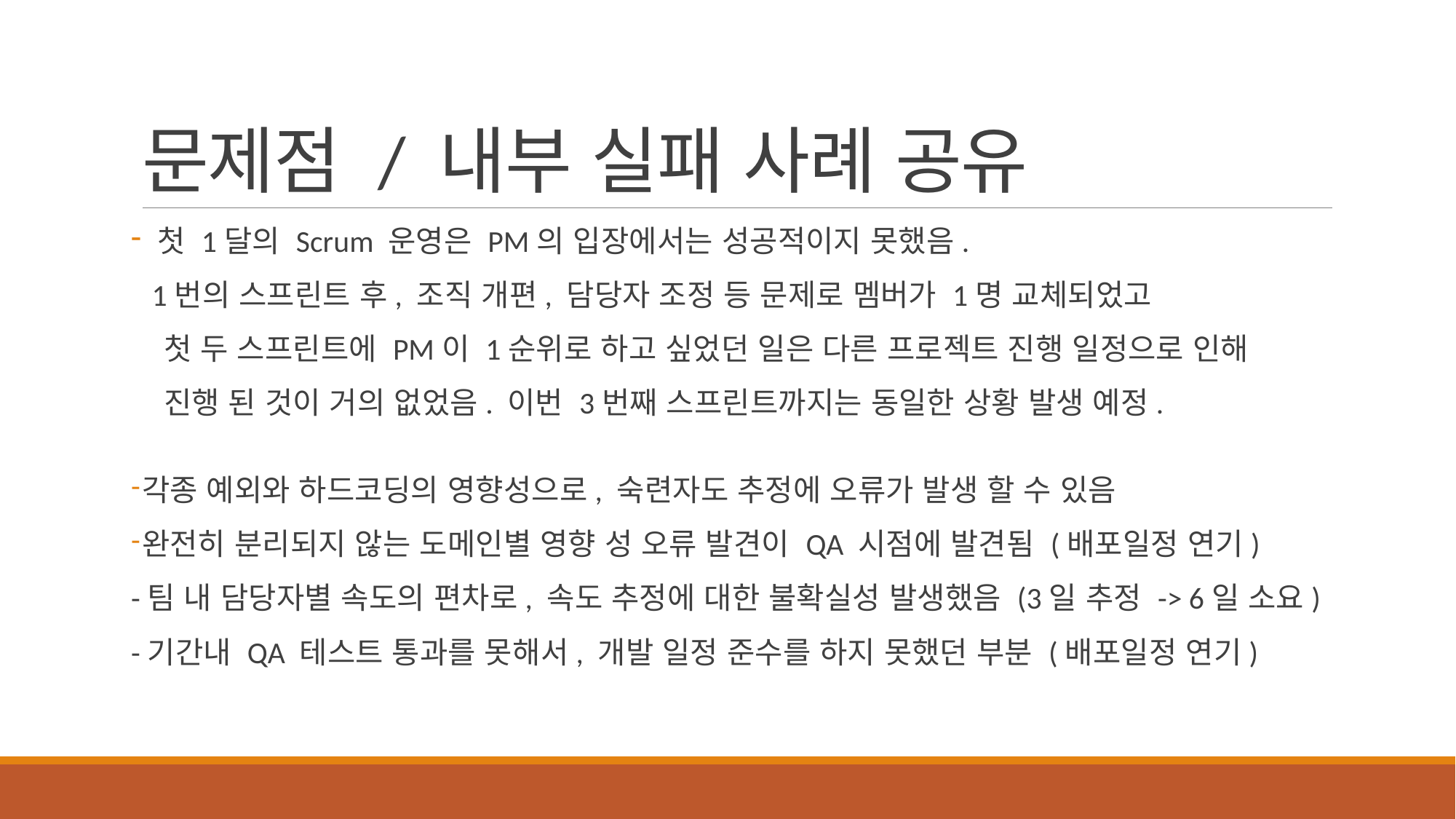

# 문제점 / 내부 실패 사례 공유
 첫 1달의 Scrum 운영은 PM의 입장에서는 성공적이지 못했음.
   1번의 스프린트 후, 조직 개편, 담당자 조정 등 문제로 멤버가 1명 교체되었고
   첫 두 스프린트에 PM이 1순위로 하고 싶었던 일은 다른 프로젝트 진행 일정으로 인해
   진행 된 것이 거의 없었음. 이번 3번째 스프린트까지는 동일한 상황 발생 예정.
각종 예외와 하드코딩의 영향성으로, 숙련자도 추정에 오류가 발생 할 수 있음
완전히 분리되지 않는 도메인별 영향 성 오류 발견이 QA 시점에 발견됨 (배포일정 연기)
-팀 내 담당자별 속도의 편차로, 속도 추정에 대한 불확실성 발생했음 (3일 추정 -> 6일 소요)
-기간내 QA 테스트 통과를 못해서, 개발 일정 준수를 하지 못했던 부분 (배포일정 연기)